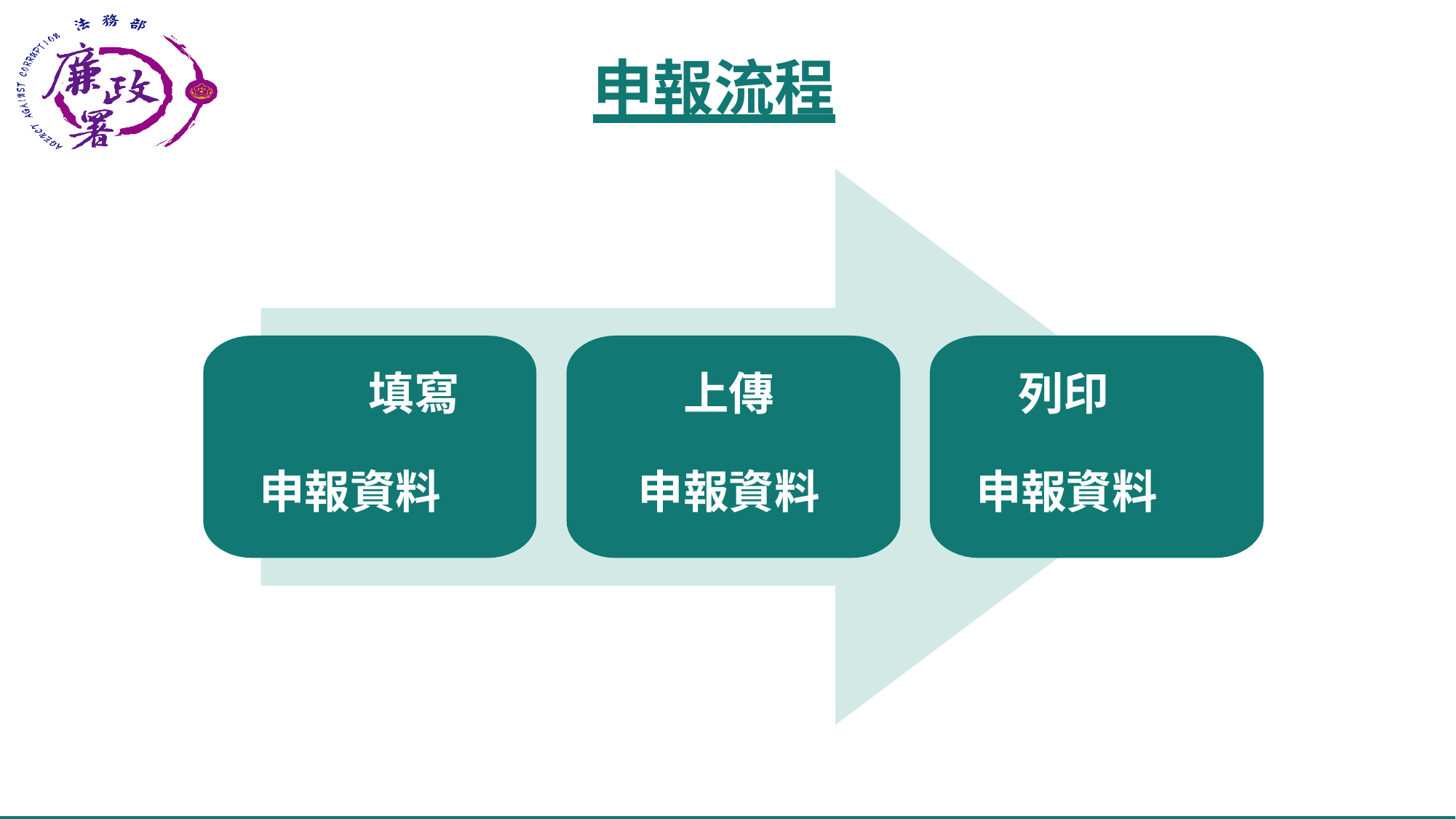

申報流程
           填寫	                上傳	                      列印
     申報資料                   申報資料	            申報資料
34